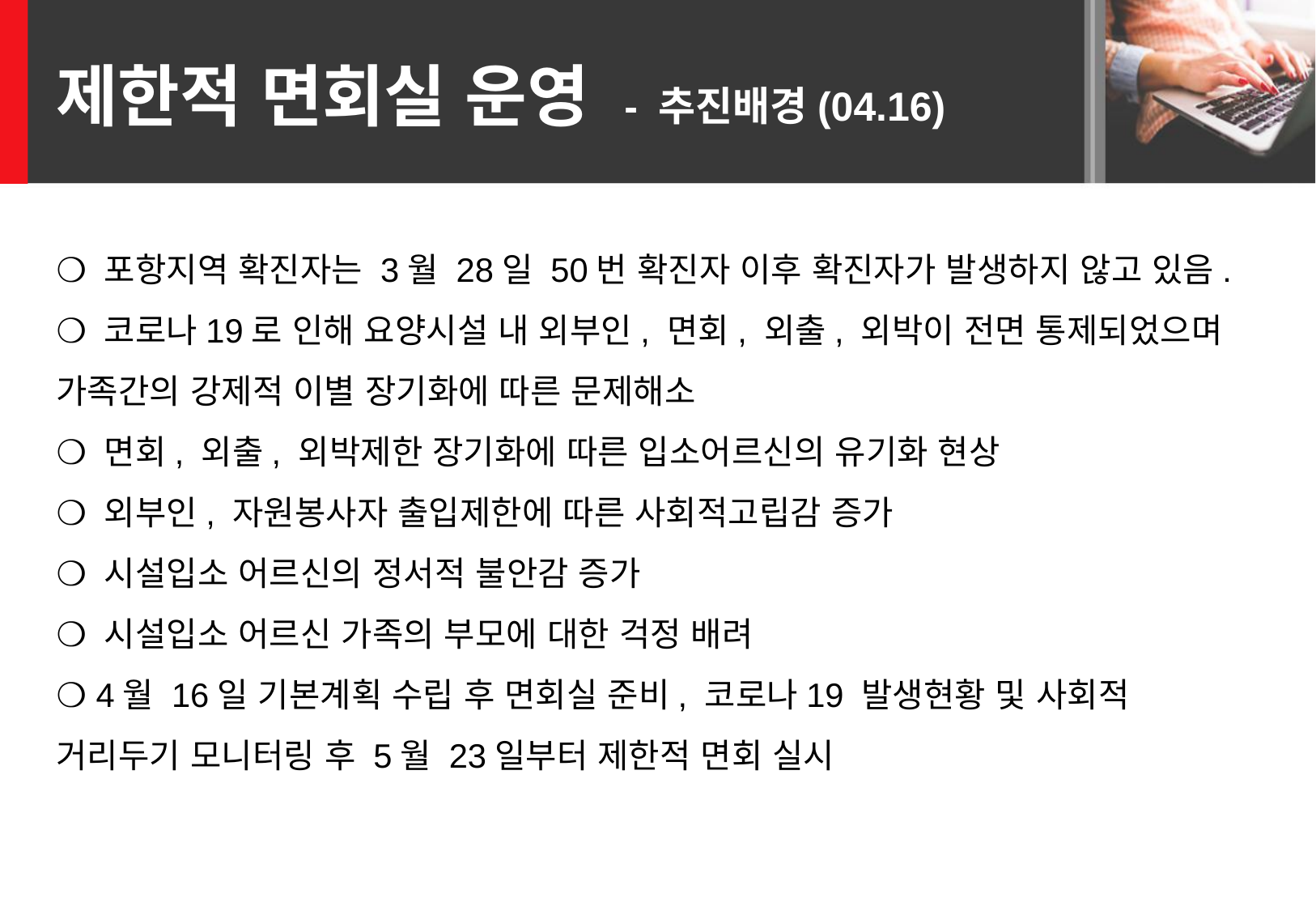

제한적 면회실 운영 - 추진배경(04.16)

❍ 포항지역 확진자는 3월 28일 50번 확진자 이후 확진자가 발생하지 않고 있음.
❍ 코로나19로 인해 요양시설 내 외부인, 면회, 외출, 외박이 전면 통제되었으며 가족간의 강제적 이별 장기화에 따른 문제해소
❍ 면회, 외출, 외박제한 장기화에 따른 입소어르신의 유기화 현상
❍ 외부인, 자원봉사자 출입제한에 따른 사회적고립감 증가
❍ 시설입소 어르신의 정서적 불안감 증가
❍ 시설입소 어르신 가족의 부모에 대한 걱정 배려
❍ 4월 16일 기본계획 수립 후 면회실 준비, 코로나19 발생현황 및 사회적 거리두기 모니터링 후 5월 23일부터 제한적 면회 실시